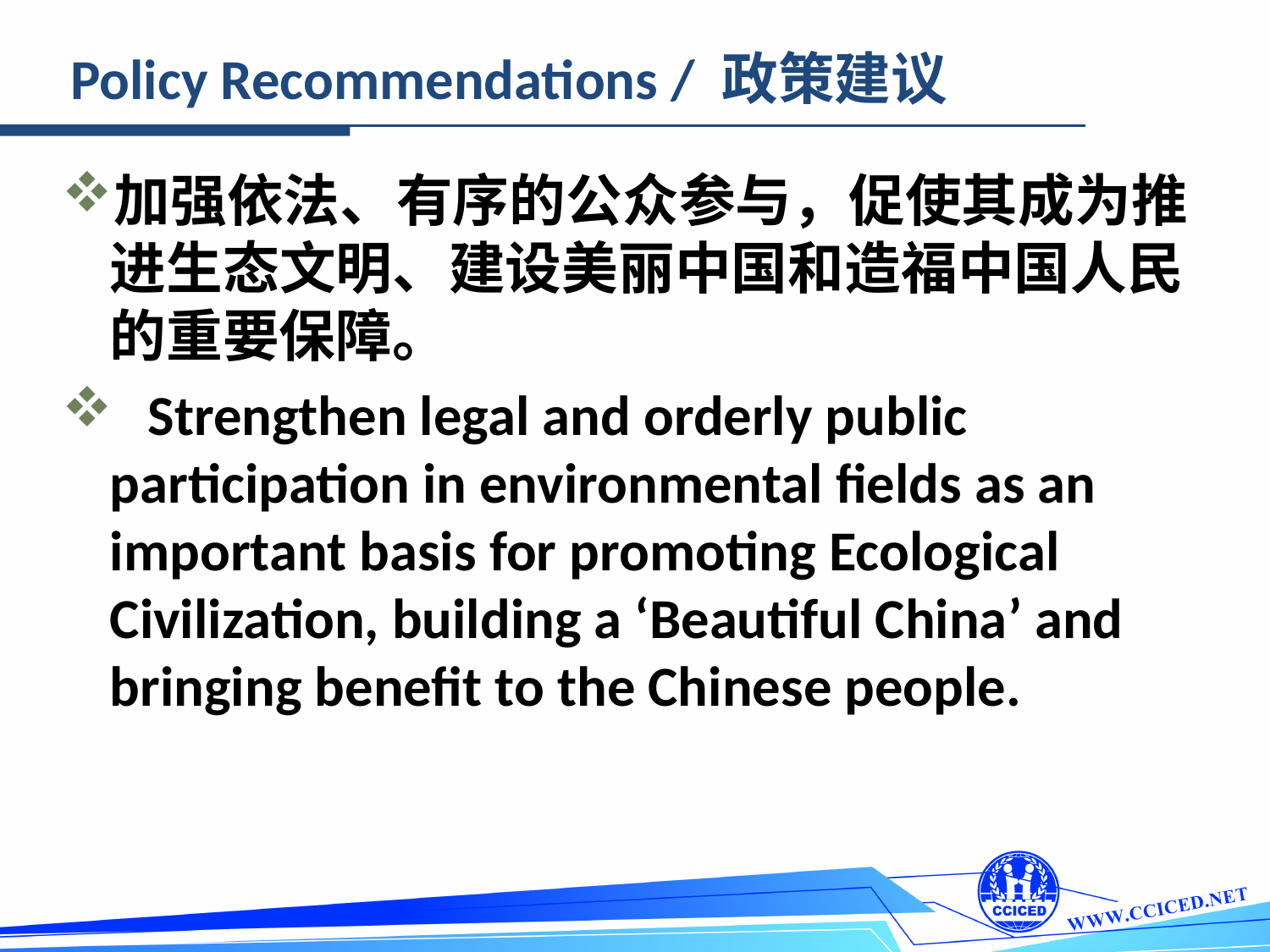

Policy Recommendations / 政策建议
加强依法、有序的公众参与，促使其成为推进生态文明、建设美丽中国和造福中国人民的重要保障。
 Strengthen legal and orderly public participation in environmental fields as an important basis for promoting Ecological Civilization, building a ‘Beautiful China’ and bringing benefit to the Chinese people.